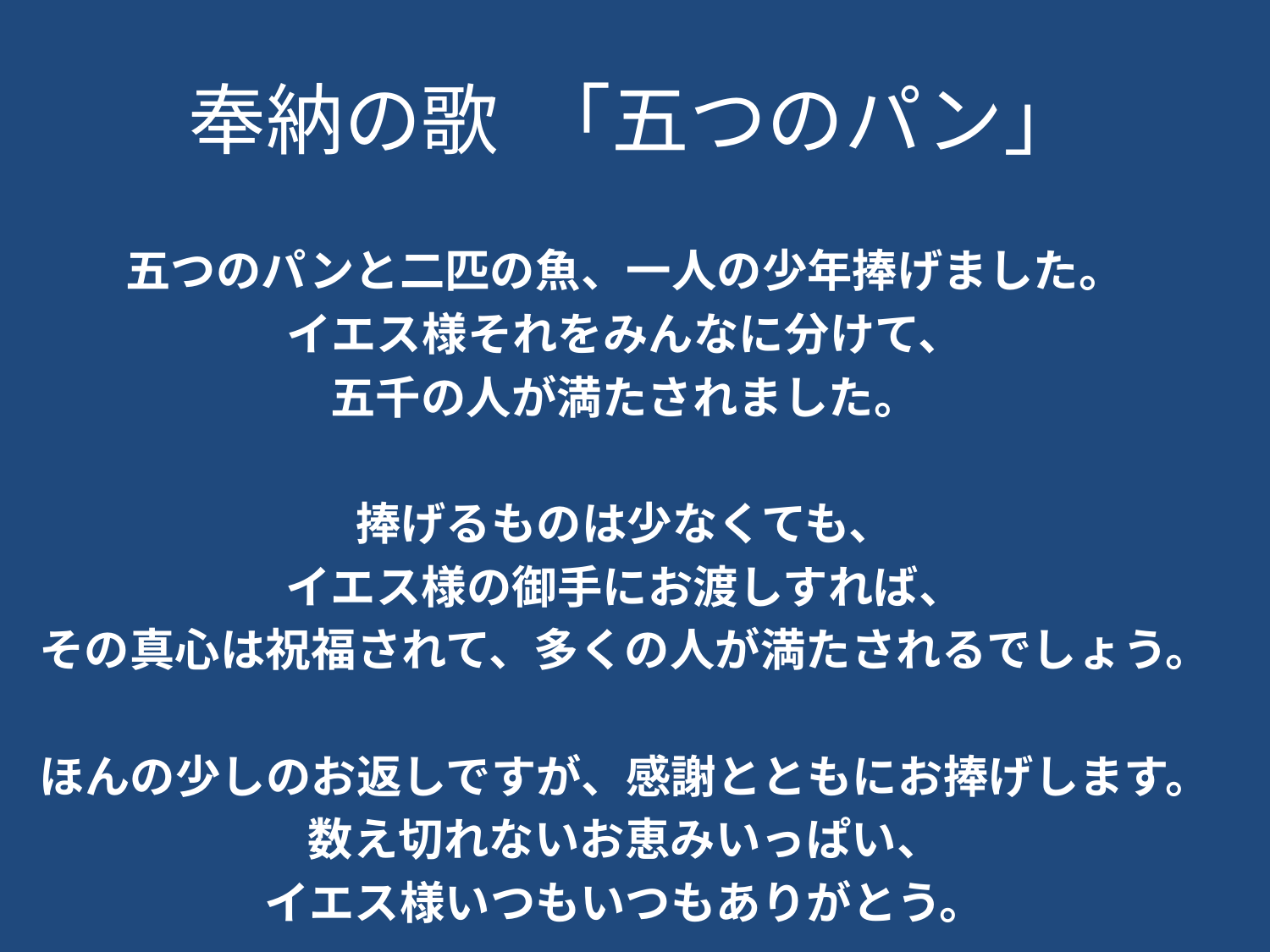

# 奉納の歌  「五つのパン」
五つのパンと二匹の魚、一人の少年捧げました。
イエス様それをみんなに分けて、
五千の人が満たされました。

捧げるものは少なくても、
イエス様の御手にお渡しすれば、
その真心は祝福されて、多くの人が満たされるでしょう。

ほんの少しのお返しですが、感謝とともにお捧げします。
数え切れないお恵みいっぱい、
イエス様いつもいつもありがとう。